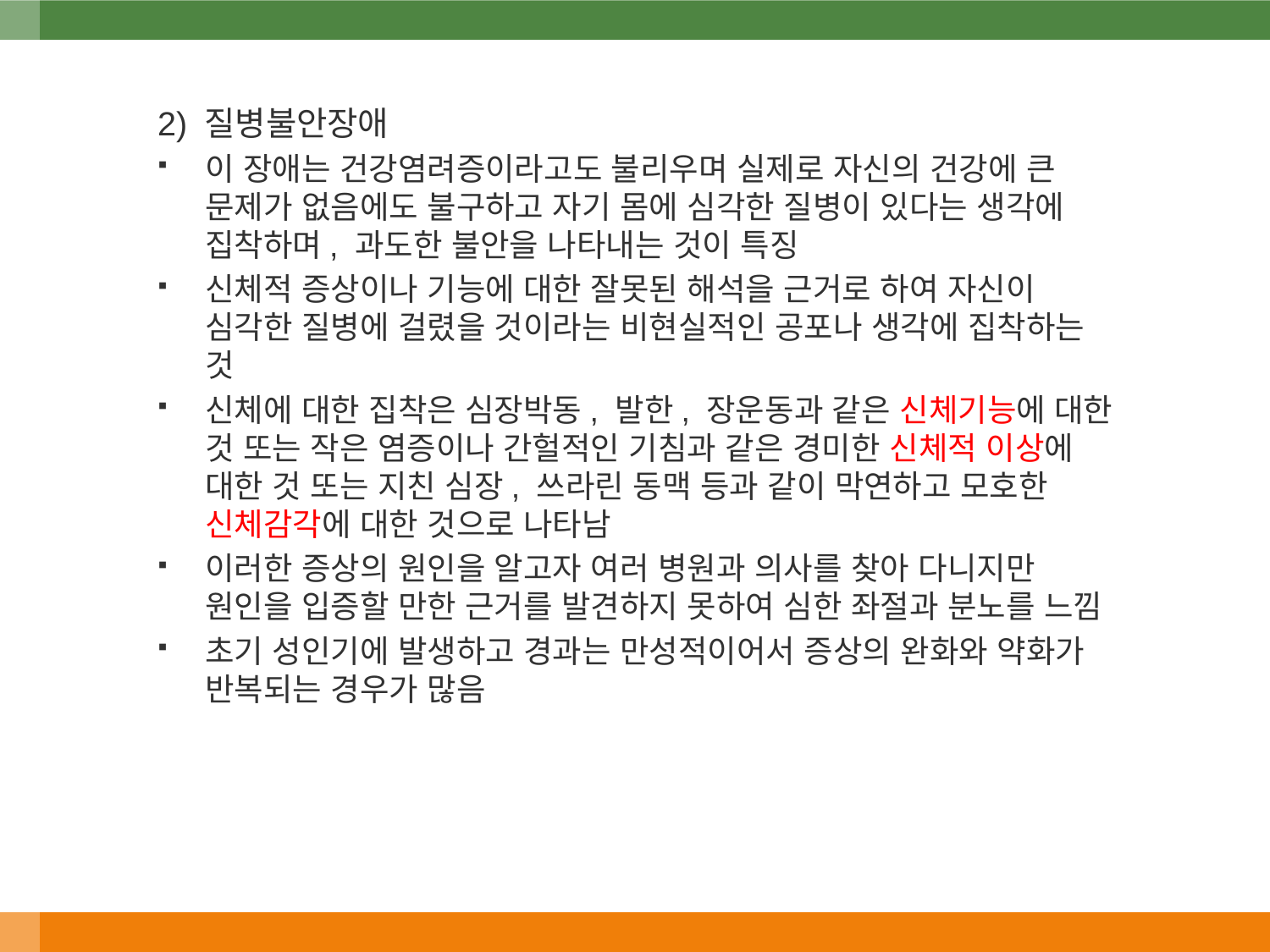

2) 질병불안장애
이 장애는 건강염려증이라고도 불리우며 실제로 자신의 건강에 큰 문제가 없음에도 불구하고 자기 몸에 심각한 질병이 있다는 생각에 집착하며, 과도한 불안을 나타내는 것이 특징
신체적 증상이나 기능에 대한 잘못된 해석을 근거로 하여 자신이 심각한 질병에 걸렸을 것이라는 비현실적인 공포나 생각에 집착하는 것
신체에 대한 집착은 심장박동, 발한, 장운동과 같은 신체기능에 대한 것 또는 작은 염증이나 간헐적인 기침과 같은 경미한 신체적 이상에 대한 것 또는 지친 심장, 쓰라린 동맥 등과 같이 막연하고 모호한 신체감각에 대한 것으로 나타남
이러한 증상의 원인을 알고자 여러 병원과 의사를 찾아 다니지만 원인을 입증할 만한 근거를 발견하지 못하여 심한 좌절과 분노를 느낌
초기 성인기에 발생하고 경과는 만성적이어서 증상의 완화와 약화가 반복되는 경우가 많음